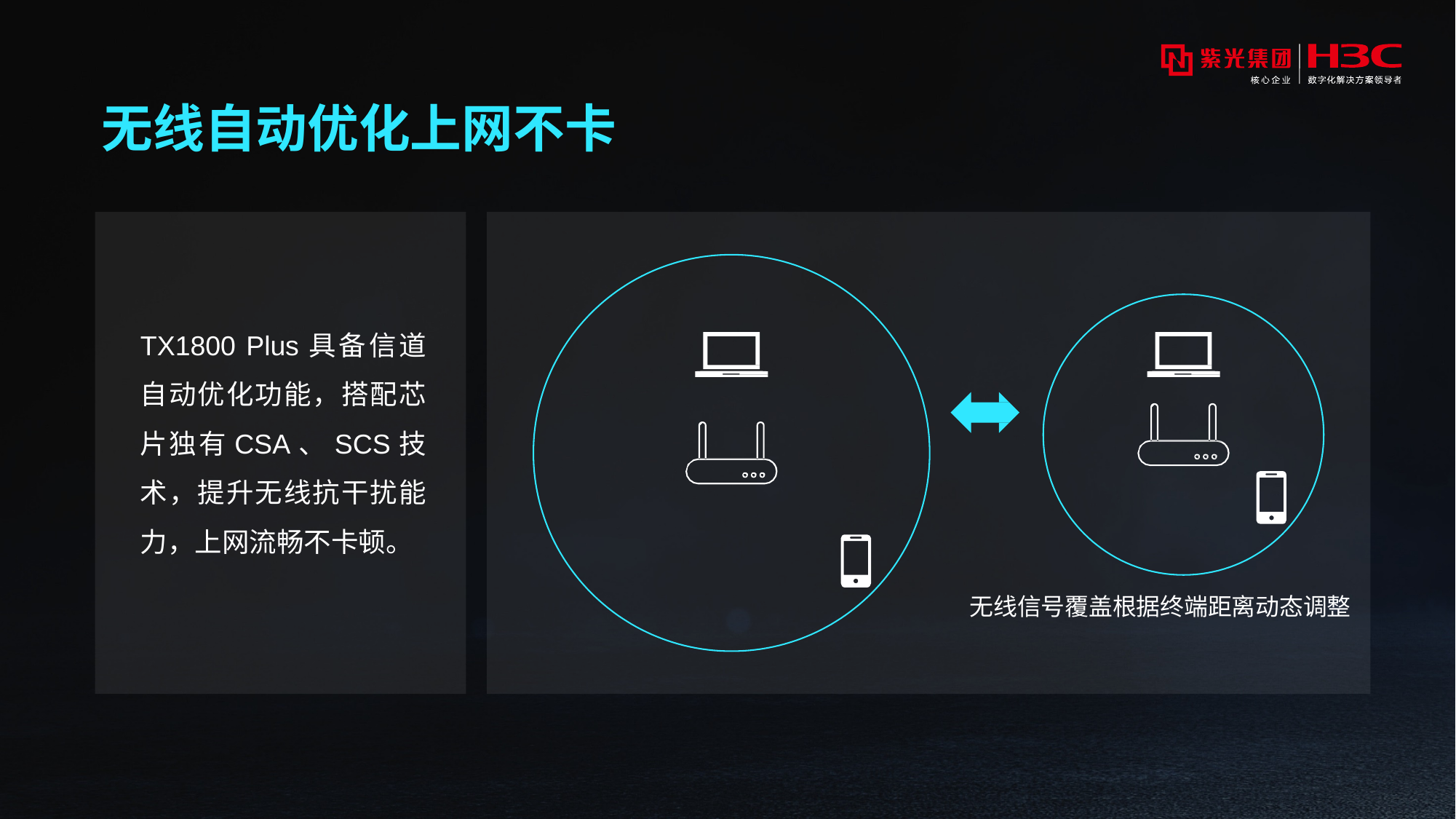

# 无线自动优化上网不卡

TX1800 Plus具备信道自动优化功能，搭配芯片独有CSA、SCS技术，提升无线抗干扰能力，上网流畅不卡顿。

无线信号覆盖根据终端距离动态调整